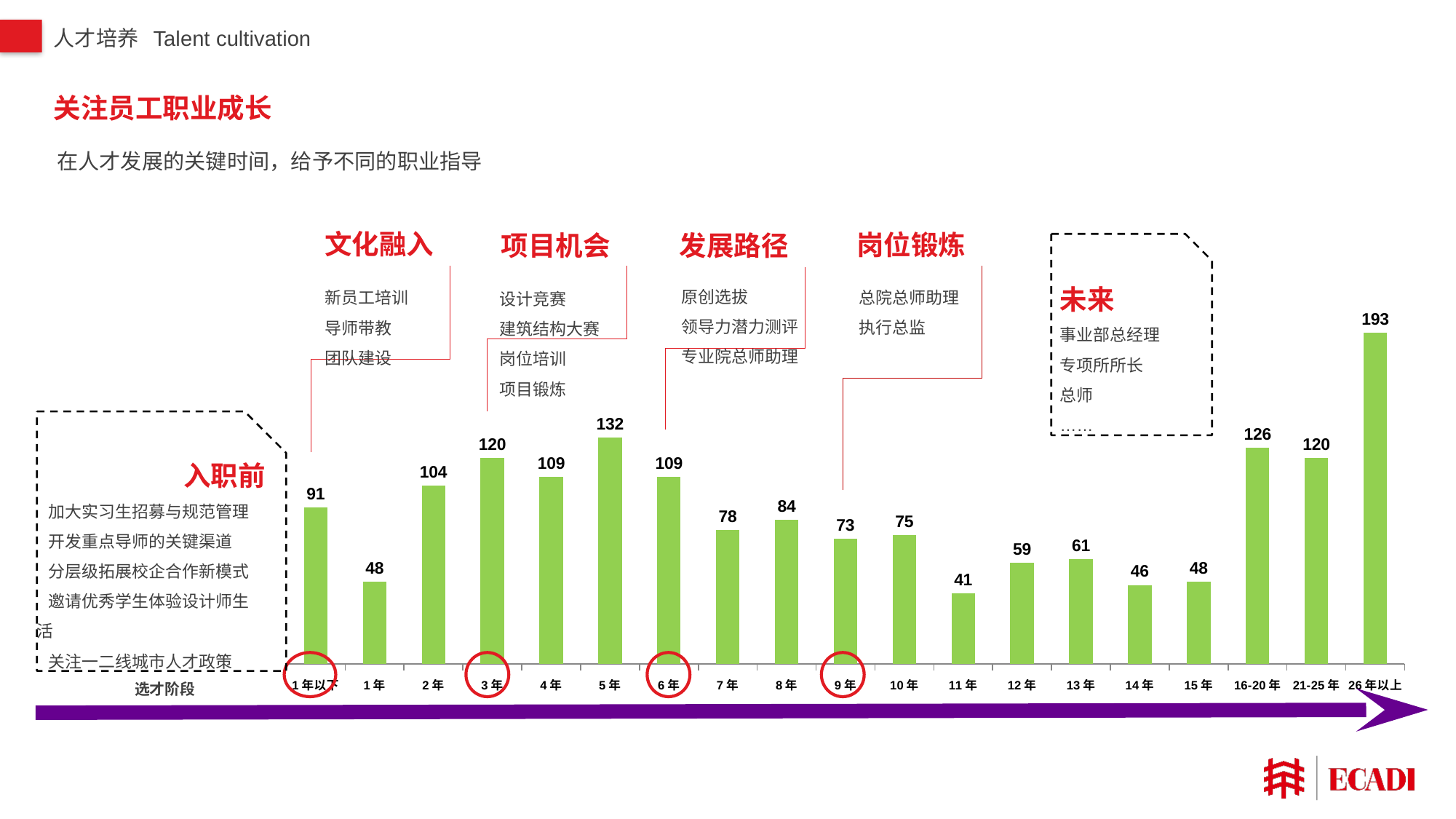

人才培养  Talent cultivation
关注员工职业成长
在人才发展的关键时间，给予不同的职业指导

文化融入
岗位锻炼
项目机会
发展路径

### Chart

| Category | 汇总 |
|---|---|
| 1年以下 | 91.0 |
| 1年 | 48.0 |
| 2年 | 104.0 |
| 3年 | 120.0 |
| 4年 | 109.0 |
| 5年 | 132.0 |
| 6年 | 109.0 |
| 7年 | 78.0 |
| 8年 | 84.0 |
| 9年 | 73.0 |
| 10年 | 75.0 |
| 11年 | 41.0 |
| 12年 | 59.0 |
| 13年 | 61.0 |
| 14年 | 46.0 |
| 15年 | 48.0 |
| 16-20年 | 126.0 |
| 21-25年 | 120.0 |
| 26年以上 | 193.0 |
未来
事业部总经理
专项所所长
总师
……
设计竞赛
建筑结构大赛
岗位培训
项目锻炼
原创选拔
领导力潜力测评
专业院总师助理
新员工培训
导师带教
团队建设
总院总师助理
执行总监
入职前
  加大实习生招募与规范管理
  开发重点导师的关键渠道
  分层级拓展校企合作新模式
  邀请优秀学生体验设计师生活
  关注一二线城市人才政策

选才阶段